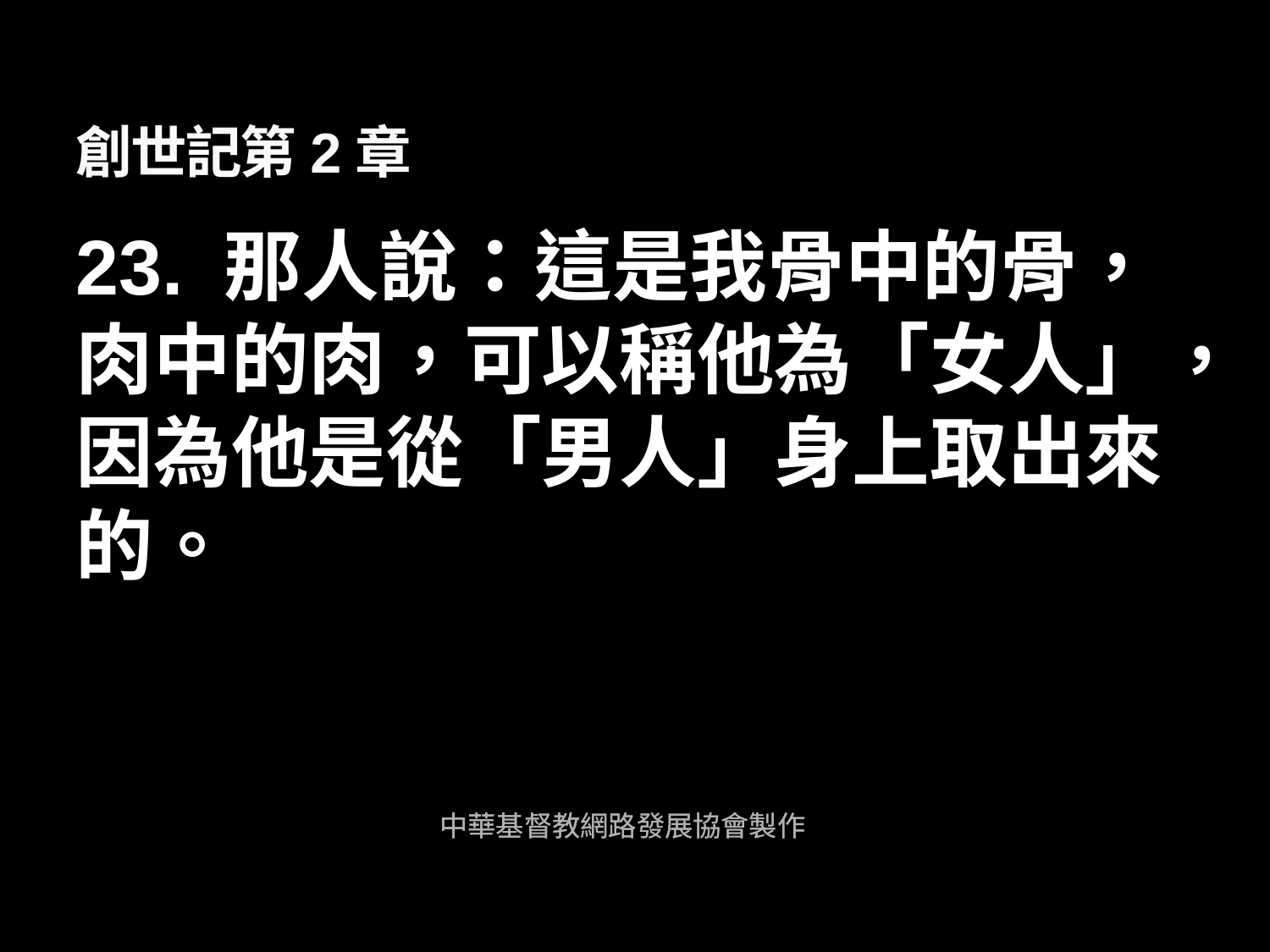

# 創世記第2章
23. 那人說：這是我骨中的骨，肉中的肉，可以稱他為「女人」，因為他是從「男人」身上取出來的。